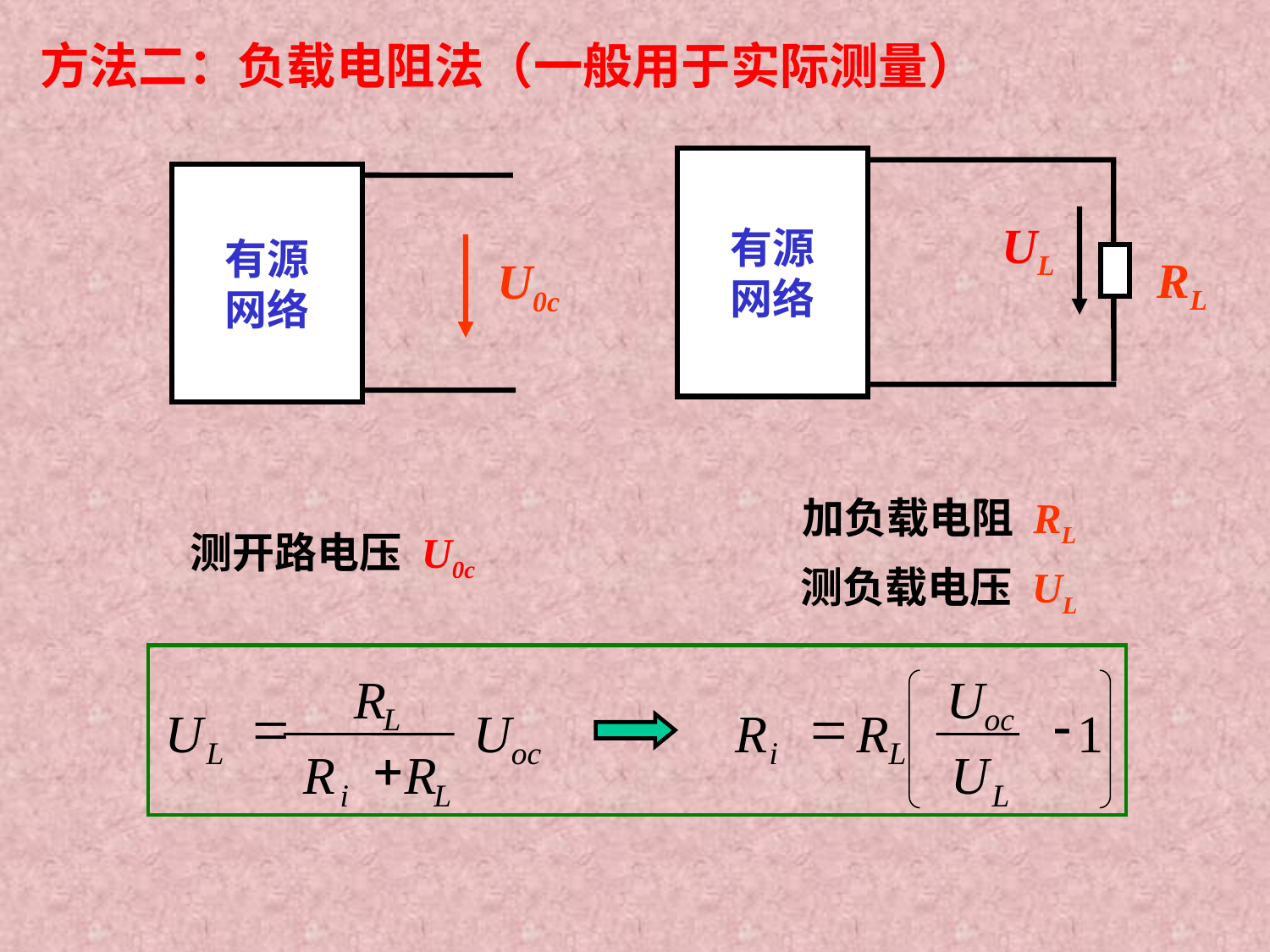

方法二：负载电阻法（一般用于实际测量）
有源
网络

UL

RL

有源
网络

U0c

加负载电阻 RL
测负载电压 UL
测开路电压 U0c

R
=
U
U
L
oc

+
R
L
R
i
L
U

=
oc
R
R
1
U
L
−
L

i